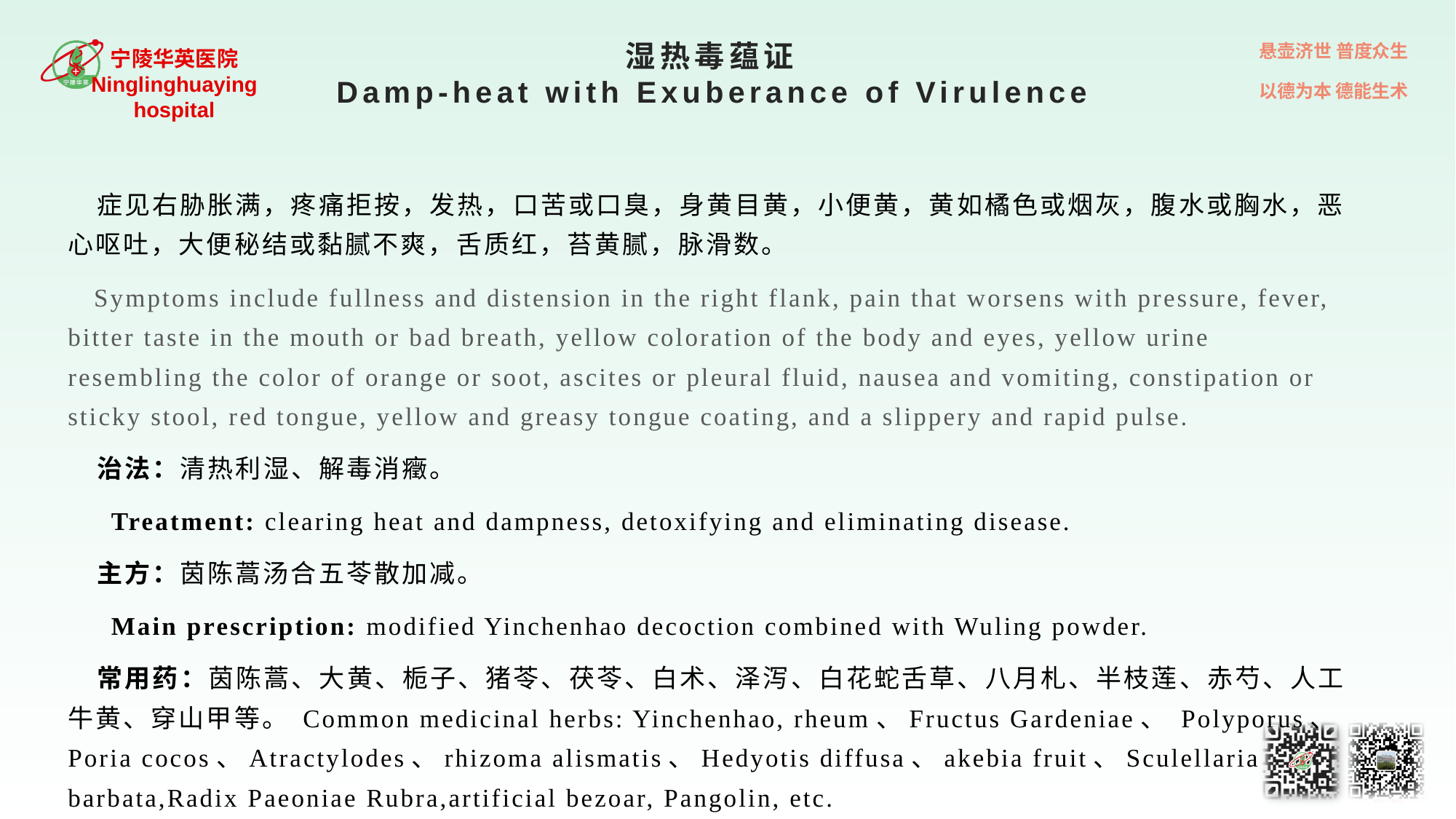

# 湿热毒蕴证 Damp-heat with Exuberance of Virulence

   症见右胁胀满，疼痛拒按，发热，口苦或口臭，身黄目黄，小便黄，黄如橘色或烟灰，腹水或胸水，恶心呕吐，大便秘结或黏腻不爽，舌质红，苔黄腻，脉滑数。
   Symptoms include fullness and distension in the right flank, pain that worsens with pressure, fever, bitter taste in the mouth or bad breath, yellow coloration of the body and eyes, yellow urine resembling the color of orange or soot, ascites or pleural fluid, nausea and vomiting, constipation or sticky stool, red tongue, yellow and greasy tongue coating, and a slippery and rapid pulse.
   治法：清热利湿、解毒消癥。
     Treatment: clearing heat and dampness, detoxifying and eliminating disease.
   主方：茵陈蒿汤合五苓散加减。
     Main prescription: modified Yinchenhao decoction combined with Wuling powder.
   常用药：茵陈蒿、大黄、栀子、猪苓、茯苓、白术、泽泻、白花蛇舌草、八月札、半枝莲、赤芍、人工牛黄、穿山甲等。 Common medicinal herbs: Yinchenhao, rheum、Fructus Gardeniae、 Polyporus、Poria cocos、Atractylodes、rhizoma alismatis、Hedyotis diffusa、akebia fruit、Sculellaria barbata,Radix Paeoniae Rubra,artificial bezoar, Pangolin, etc.